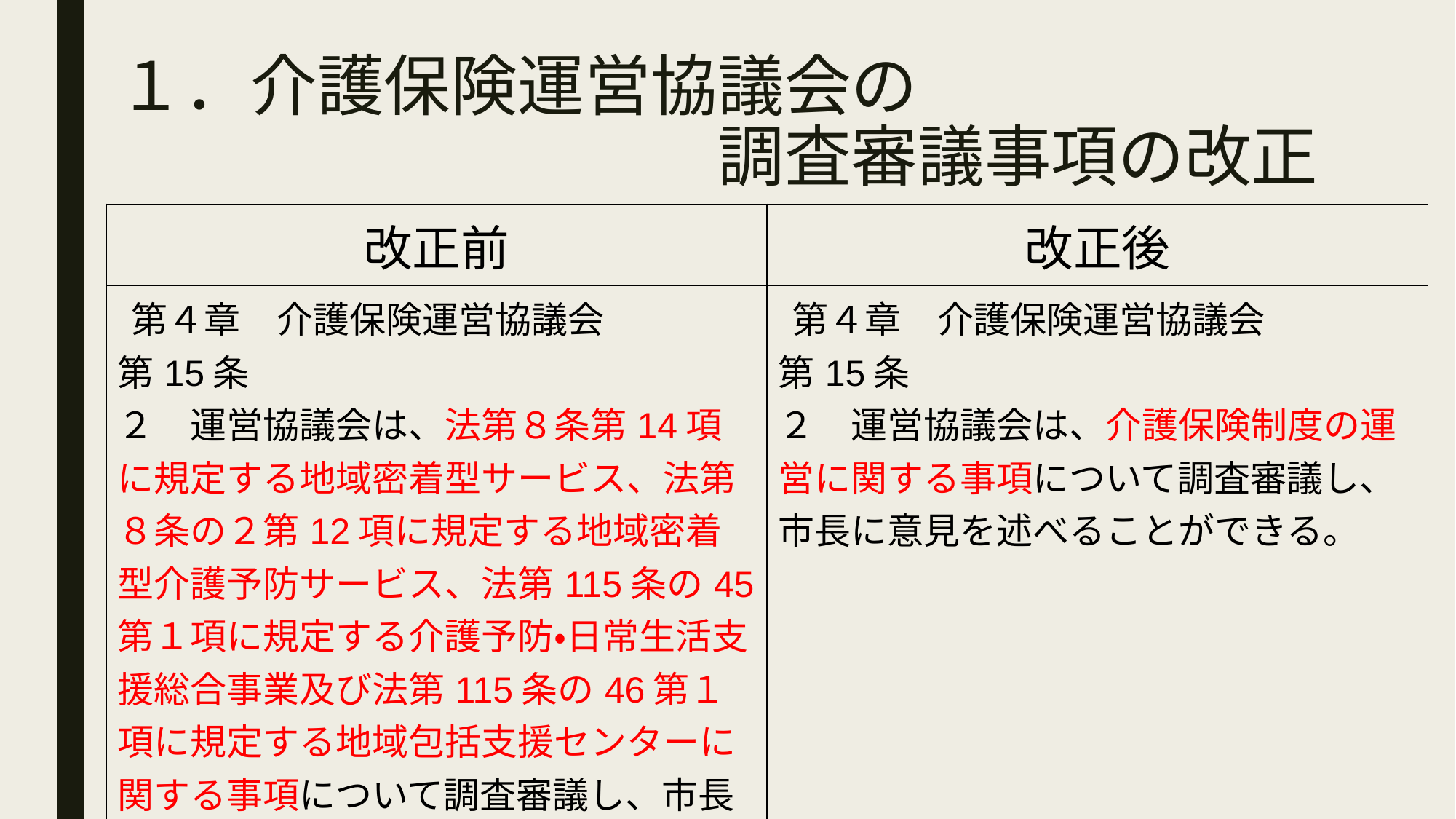

# １．介護保険運営協議会の 　　　　　　　　　調査審議事項の改正
| 改正前 | 改正後 |
| --- | --- |
| 第４章　介護保険運営協議会 第15条 ２　運営協議会は、法第８条第14項に規定する地域密着型サービス、法第８条の２第12項に規定する地域密着型介護予防サービス、法第115条の45第１項に規定する介護予防・日常生活支援総合事業及び法第115条の46第１項に規定する地域包括支援センターに関する事項について調査審議し、市長に意見を述べることができる。 | 第４章　介護保険運営協議会 第15条 ２　運営協議会は、介護保険制度の運営に関する事項について調査審議し、市長に意見を述べることができる。 |